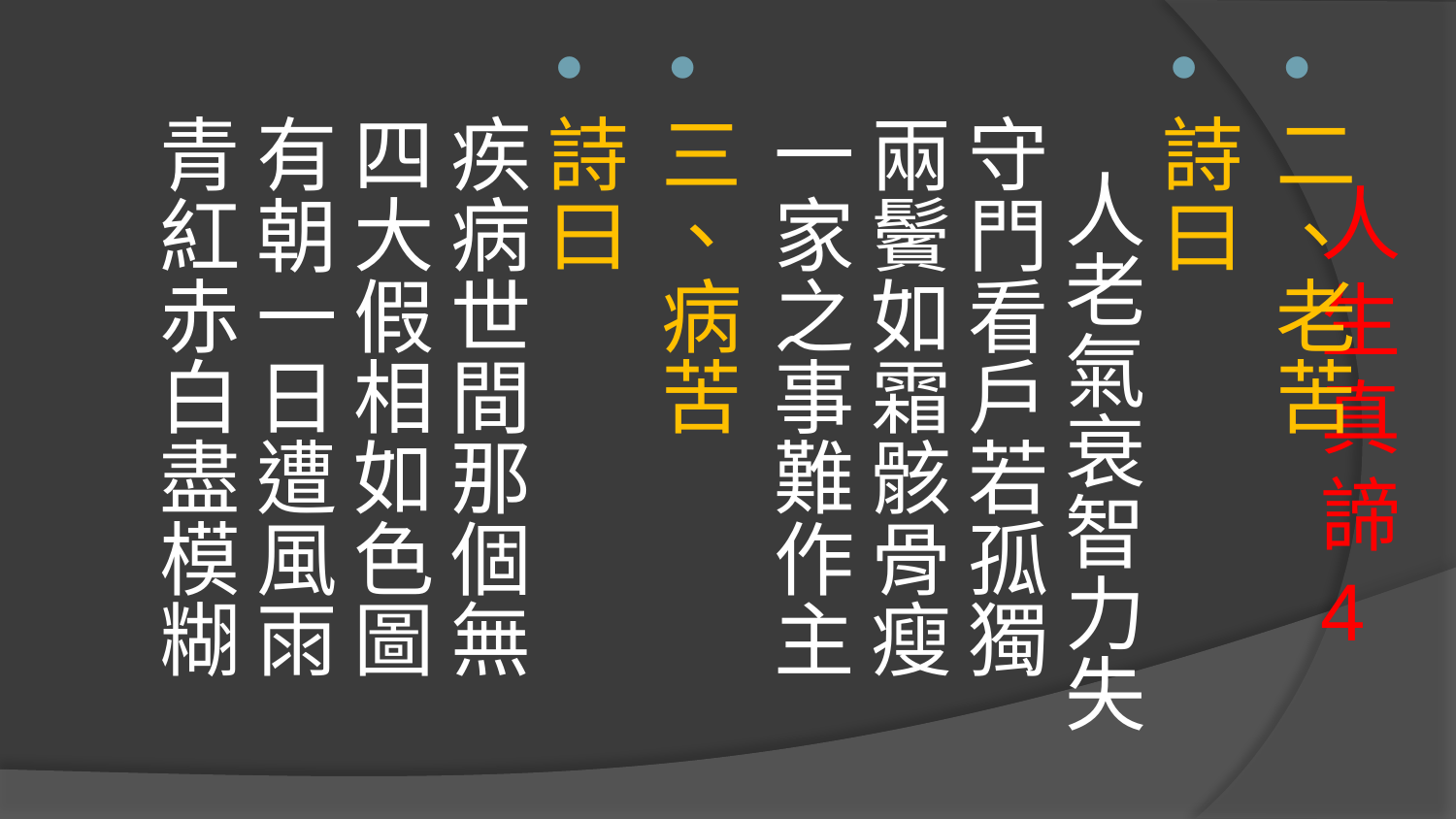

二、老苦
詩曰                               人老氣衰智力失  守門看戶若孤獨　兩鬢如霜骸骨瘦  一家之事難作主
三、病苦
詩曰                            疾病世間那個無  四大假相如色圖　有朝一日遭風雨  青紅赤白盡模糊

# 人生真諦4